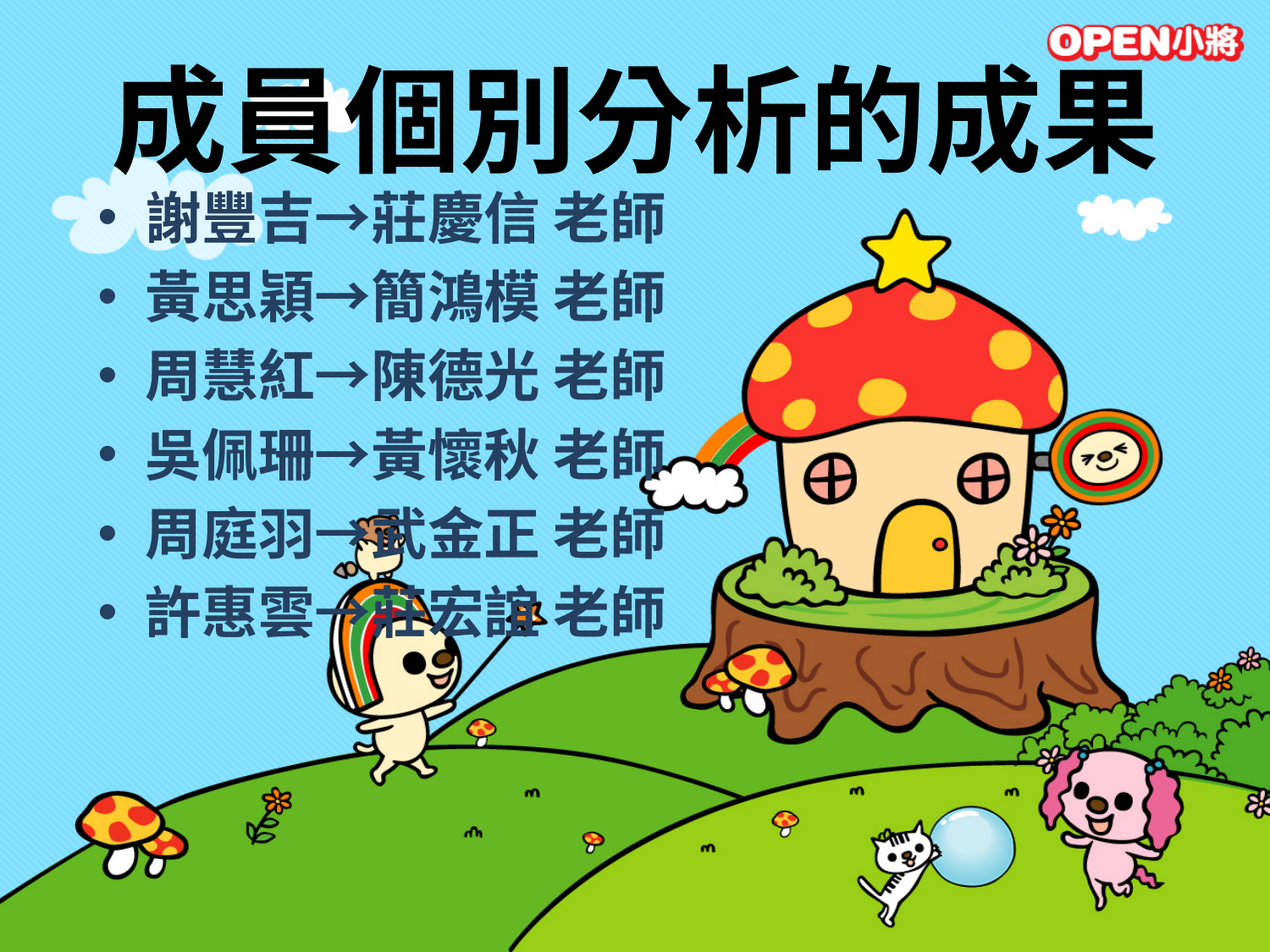

# 成員個別分析的成果
謝豐吉→莊慶信 老師
黃思穎→簡鴻模 老師
周慧紅→陳德光 老師
吳佩珊→黃懷秋 老師
周庭羽→武金正 老師
許惠雲→莊宏誼 老師